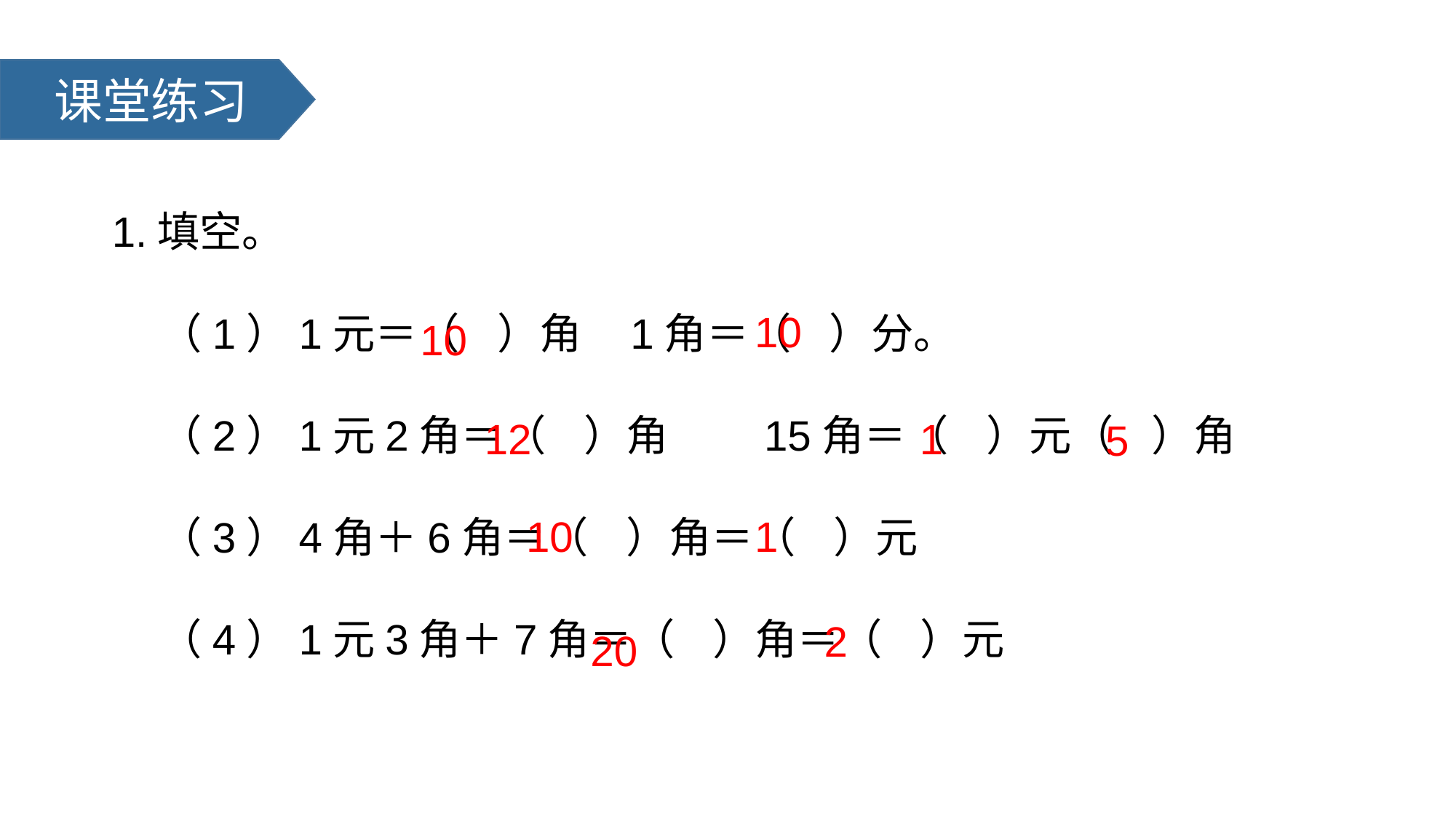

课堂练习
1.填空。

    （1）1元＝（    ）角    1角＝（    ）分。

    （2）1元2角＝（    ）角         15角＝（    ）元（    ）角

    （3）4角＋6角＝（    ）角＝（    ）元

    （4）1元3角＋7角＝（    ）角＝（    ）元

10
10
12
1
5
10
1
2
20